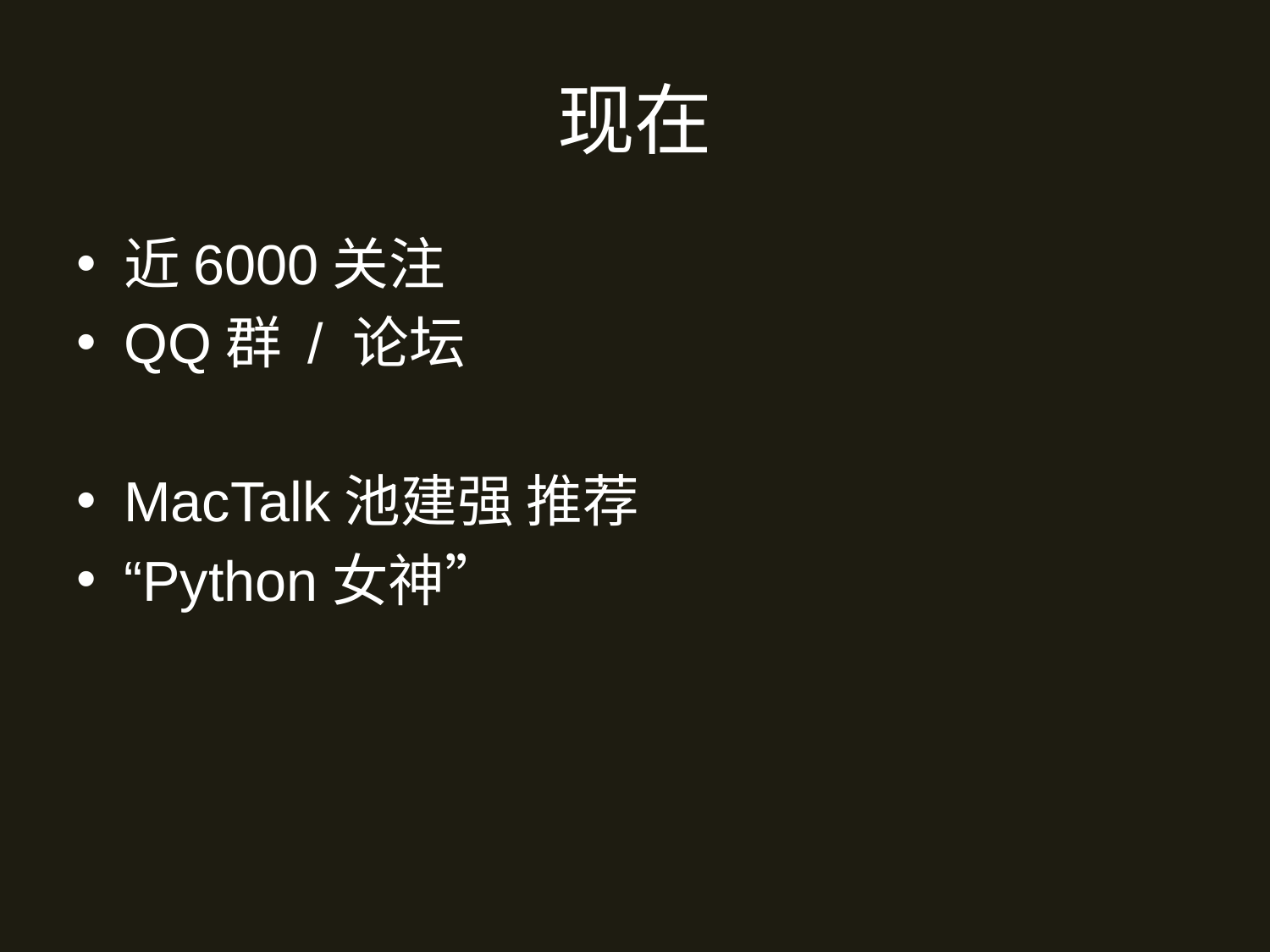

# 现在
近6000关注
QQ群 / 论坛

MacTalk池建强 推荐
“Python女神”